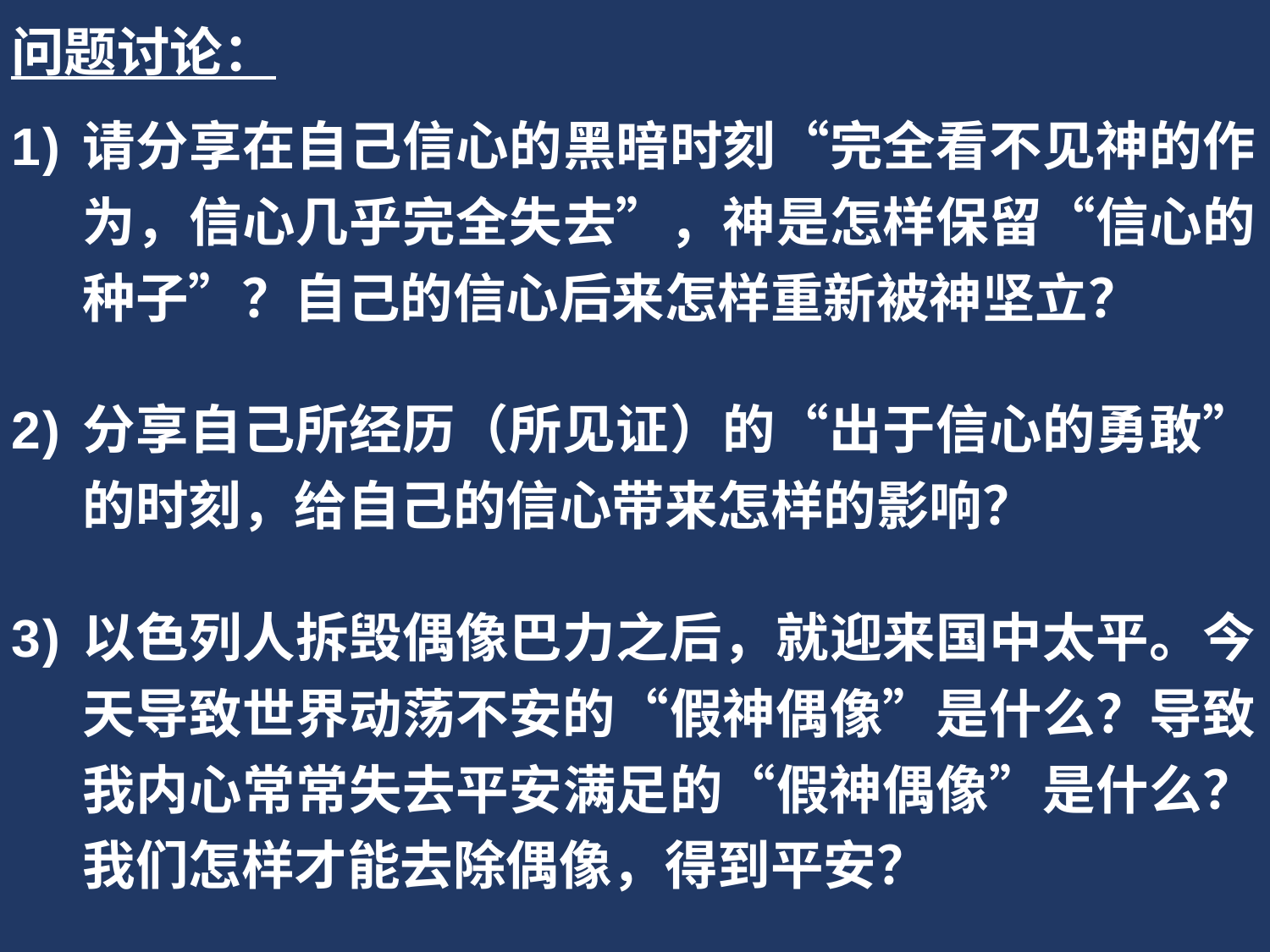

问题讨论：
请分享在自己信心的黑暗时刻“完全看不见神的作为，信心几乎完全失去”，神是怎样保留“信心的种子”？自己的信心后来怎样重新被神坚立？

分享自己所经历（所见证）的“出于信心的勇敢”的时刻，给自己的信心带来怎样的影响？

以色列人拆毁偶像巴力之后，就迎来国中太平。今天导致世界动荡不安的“假神偶像”是什么？导致我内心常常失去平安满足的“假神偶像”是什么？我们怎样才能去除偶像，得到平安？